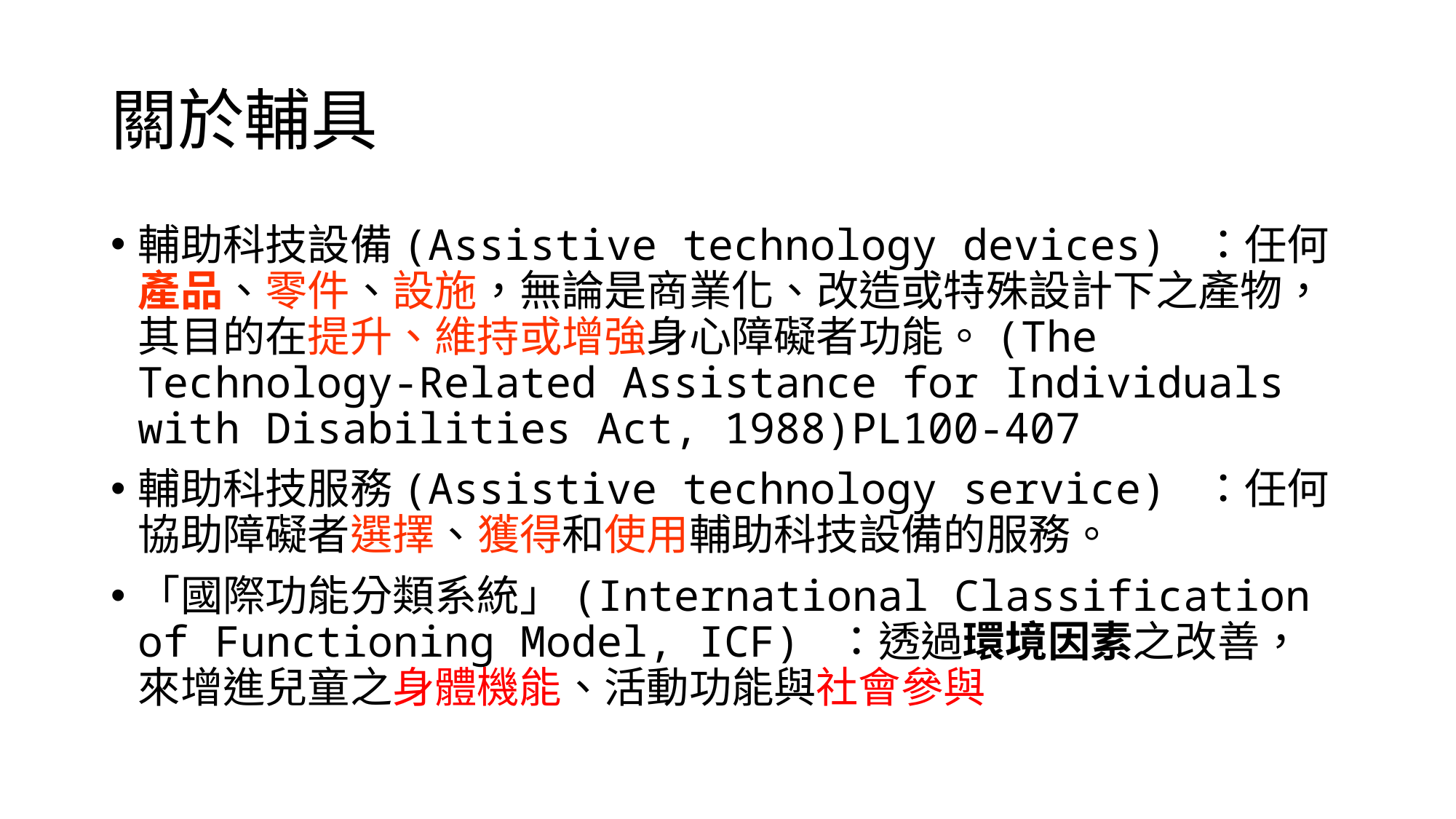

# 關於輔具
輔助科技設備(Assistive technology devices) ：任何產品、零件、設施，無論是商業化、改造或特殊設計下之產物，其目的在提升、維持或增強身心障礙者功能。(The Technology-Related Assistance for Individuals with Disabilities Act, 1988)PL100-407
輔助科技服務(Assistive technology service) ：任何協助障礙者選擇、獲得和使用輔助科技設備的服務。
「國際功能分類系統」(International Classification of Functioning Model, ICF) ：透過環境因素之改善，來增進兒童之身體機能、活動功能與社會參與